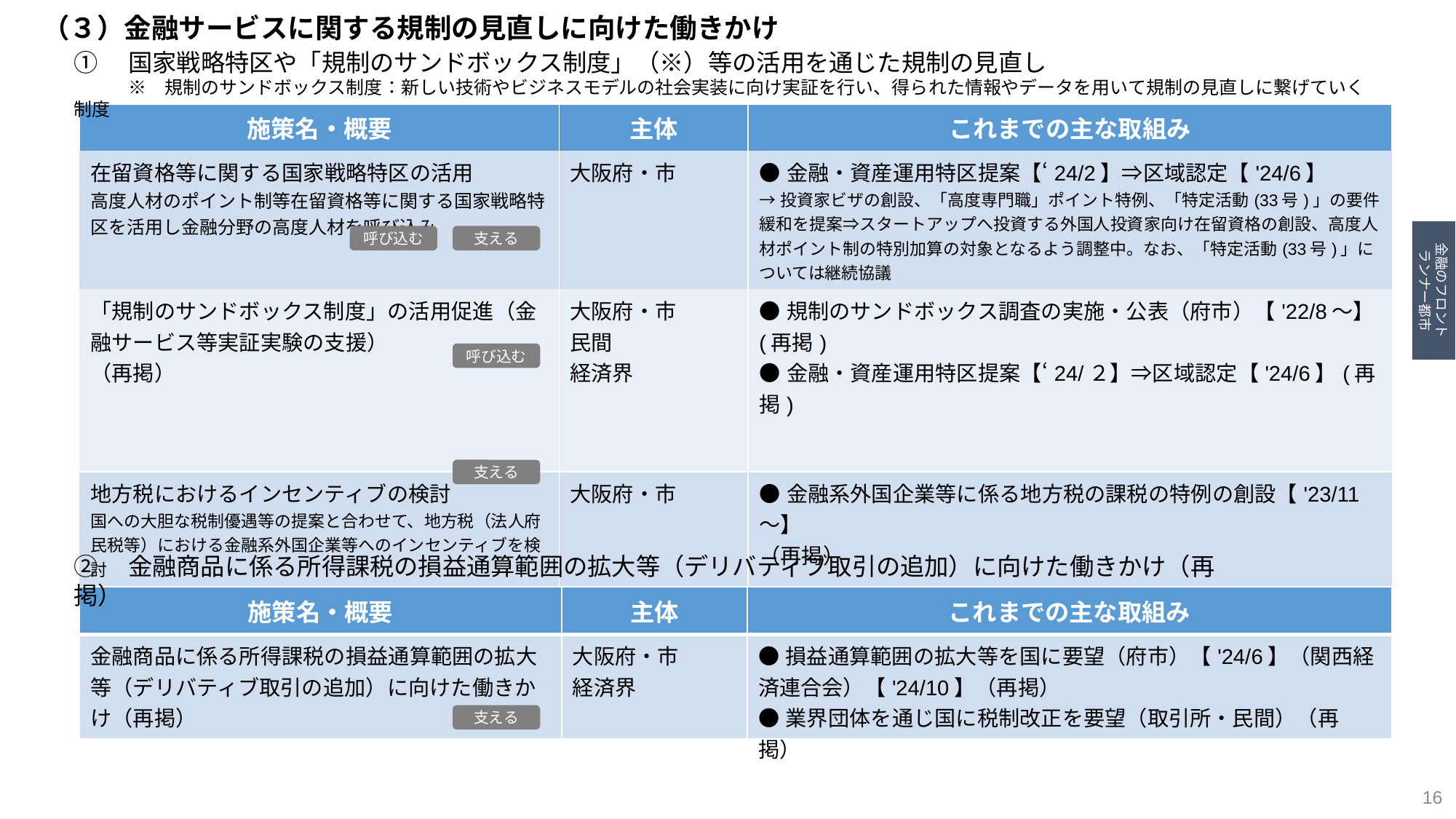

（３）金融サービスに関する規制の見直しに向けた働きかけ
①　国家戦略特区や「規制のサンドボックス制度」（※）等の活用を通じた規制の見直し
　　　※　規制のサンドボックス制度：新しい技術やビジネスモデルの社会実装に向け実証を行い、得られた情報やデータを用いて規制の見直しに繋げていく制度
| 施策名・概要 | 主体 | これまでの主な取組み |
| --- | --- | --- |
| 在留資格等に関する国家戦略特区の活用 高度人材のポイント制等在留資格等に関する国家戦略特区を活用し金融分野の高度人材を呼び込み | 大阪府・市 | ●金融・資産運用特区提案【‘24/2】⇒区域認定【'24/6】 →投資家ビザの創設、「高度専門職」ポイント特例、「特定活動(33号)」の要件緩和を提案⇒スタートアップへ投資する外国人投資家向け在留資格の創設、高度人材ポイント制の特別加算の対象となるよう調整中。なお、「特定活動(33号)」については継続協議 |
| 「規制のサンドボックス制度」の活用促進（金融サービス等実証実験の支援） （再掲） | 大阪府・市 民間 経済界 | ●規制のサンドボックス調査の実施・公表（府市）【'22/8～】(再掲) ●金融・資産運用特区提案【‘24/２】⇒区域認定【'24/6】(再掲) |
| 地方税におけるインセンティブの検討 国への大胆な税制優遇等の提案と合わせて、地方税（法人府民税等）における金融系外国企業等へのインセンティブを検討 | 大阪府・市 | ●金融系外国企業等に係る地方税の課税の特例の創設【'23/11～】 （再掲） |
金融のフロント
ランナー都市
支える
呼び込む
呼び込む
支える
②　金融商品に係る所得課税の損益通算範囲の拡大等（デリバティブ取引の追加）に向けた働きかけ（再掲）
| 施策名・概要 | 主体 | これまでの主な取組み |
| --- | --- | --- |
| 金融商品に係る所得課税の損益通算範囲の拡大等（デリバティブ取引の追加）に向けた働きかけ（再掲） | 大阪府・市 経済界 | ●損益通算範囲の拡大等を国に要望（府市）【'24/6】（関西経済連合会）【'24/10】（再掲） ●業界団体を通じ国に税制改正を要望（取引所・民間）（再掲） |
支える
16